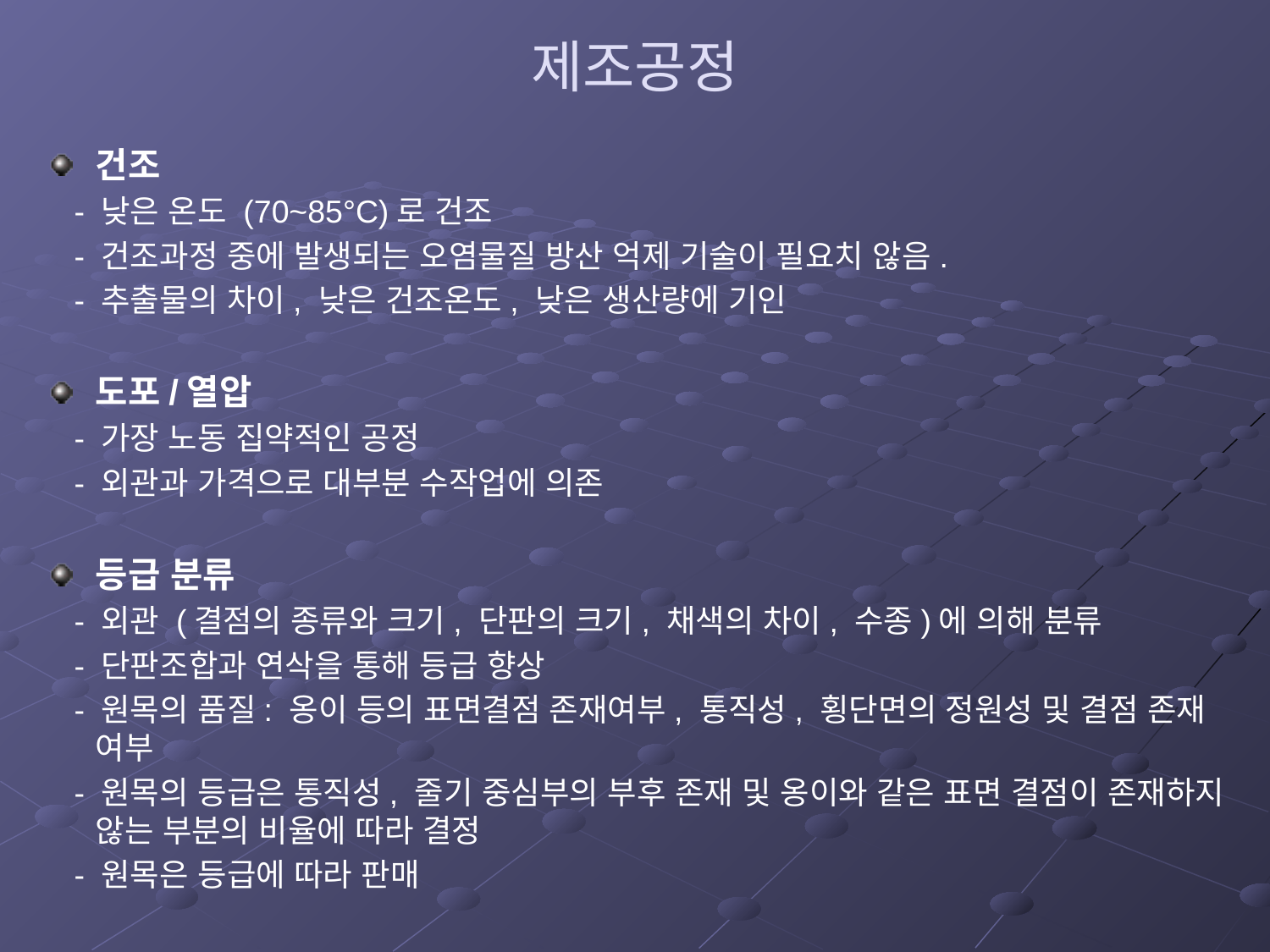

# 제조공정
건조
   - 낮은 온도 (70~85°C)로 건조
   - 건조과정 중에 발생되는 오염물질 방산 억제 기술이 필요치 않음.
   - 추출물의 차이, 낮은 건조온도, 낮은 생산량에 기인

도포/열압
   - 가장 노동 집약적인 공정
   - 외관과 가격으로 대부분 수작업에 의존

등급 분류
   - 외관 (결점의 종류와 크기, 단판의 크기, 채색의 차이, 수종)에 의해 분류
   - 단판조합과 연삭을 통해 등급 향상
   - 원목의 품질: 옹이 등의 표면결점 존재여부, 통직성, 횡단면의 정원성 및 결점 존재 여부
   - 원목의 등급은 통직성, 줄기 중심부의 부후 존재 및 옹이와 같은 표면 결점이 존재하지 않는 부분의 비율에 따라 결정
   - 원목은 등급에 따라 판매